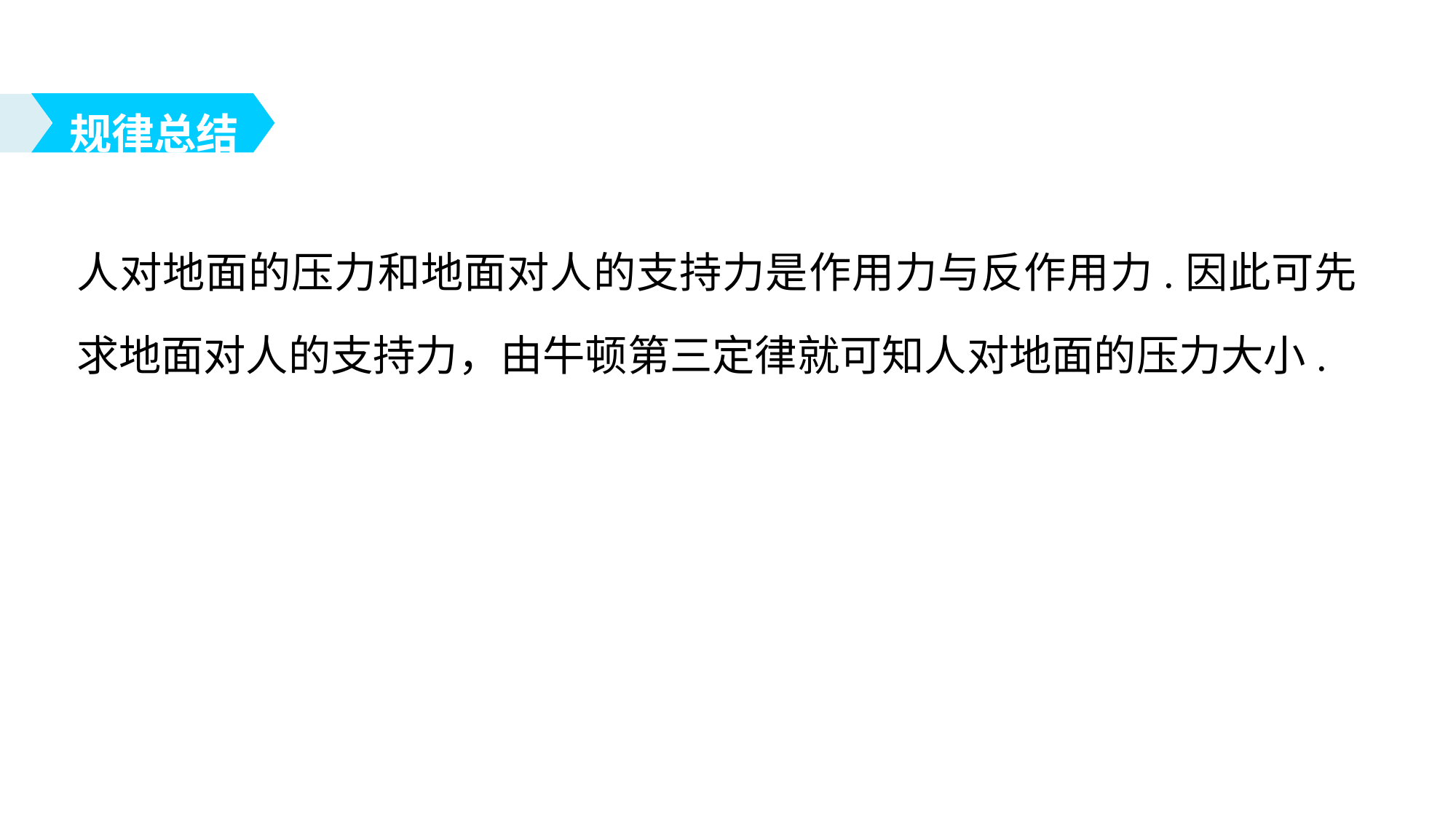

规律总结

人对地面的压力和地面对人的支持力是作用力与反作用力.因此可先求地面对人的支持力，由牛顿第三定律就可知人对地面的压力大小.